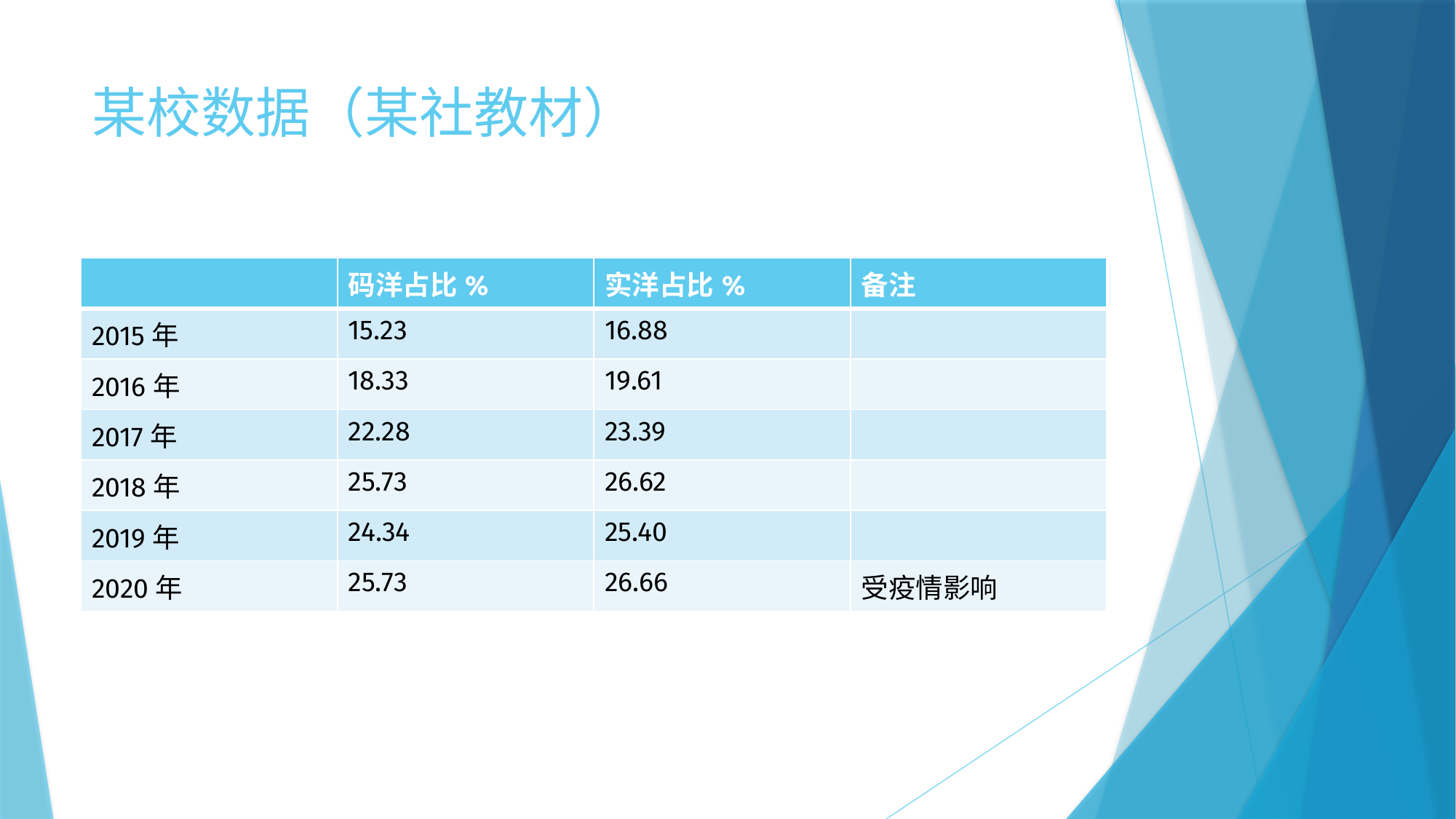

# 某校数据（某社教材）
|  | 码洋占比% | 实洋占比% | 备注 |
| --- | --- | --- | --- |
| 2015年 | 15.23 | 16.88 |  |
| 2016年 | 18.33 | 19.61 |  |
| 2017年 | 22.28 | 23.39 |  |
| 2018年 | 25.73 | 26.62 |  |
| 2019年 | 24.34 | 25.40 |  |
| 2020年 | 25.73 | 26.66 | 受疫情影响 |